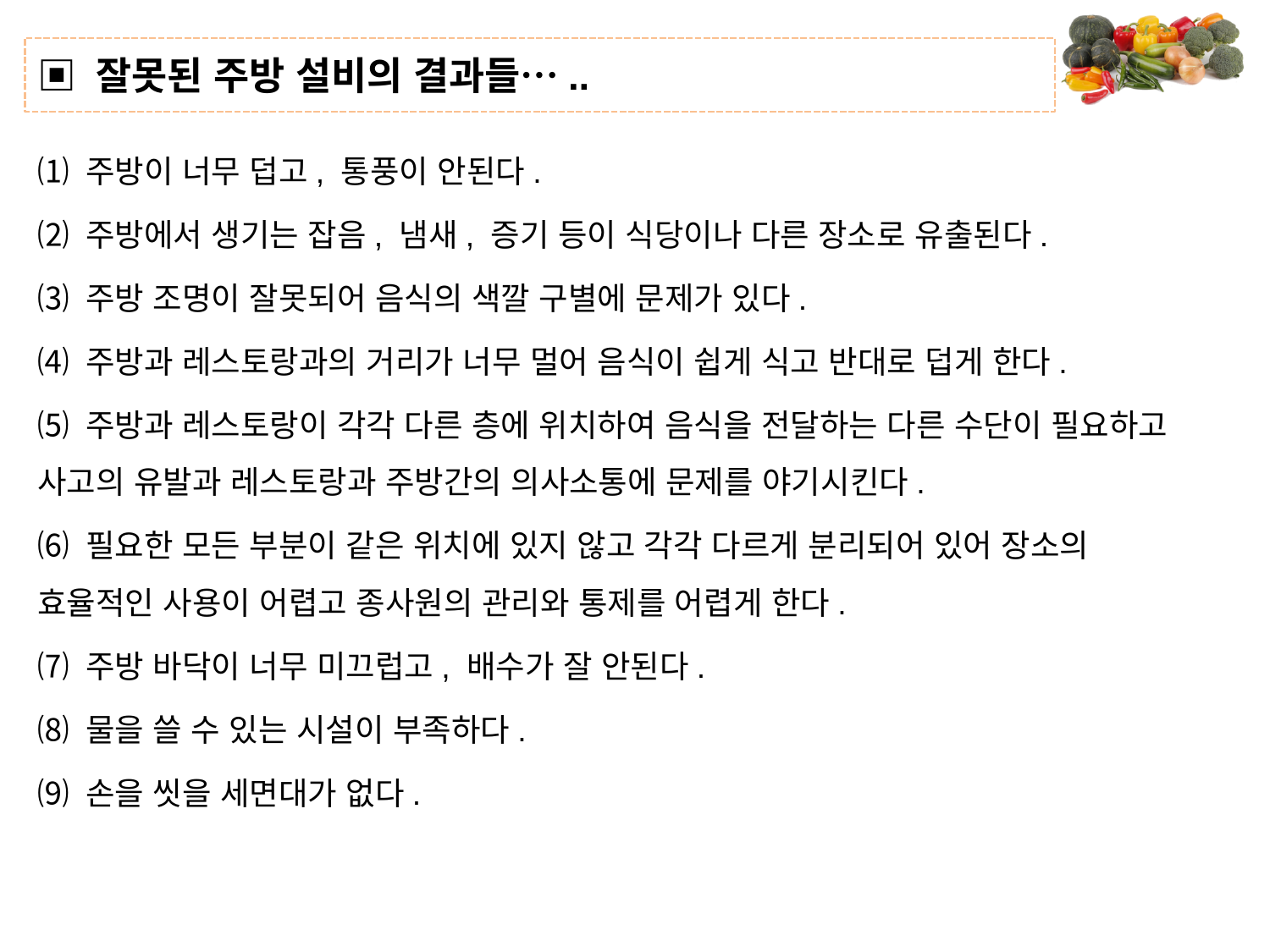

# ▣ 잘못된 주방 설비의 결과들…..
⑴ 주방이 너무 덥고, 통풍이 안된다.
⑵ 주방에서 생기는 잡음, 냄새, 증기 등이 식당이나 다른 장소로 유출된다.
⑶ 주방 조명이 잘못되어 음식의 색깔 구별에 문제가 있다.
⑷ 주방과 레스토랑과의 거리가 너무 멀어 음식이 쉽게 식고 반대로 덥게 한다.
⑸ 주방과 레스토랑이 각각 다른 층에 위치하여 음식을 전달하는 다른 수단이 필요하고 사고의 유발과 레스토랑과 주방간의 의사소통에 문제를 야기시킨다.
⑹ 필요한 모든 부분이 같은 위치에 있지 않고 각각 다르게 분리되어 있어 장소의 효율적인 사용이 어렵고 종사원의 관리와 통제를 어렵게 한다.
⑺ 주방 바닥이 너무 미끄럽고, 배수가 잘 안된다.
⑻ 물을 쓸 수 있는 시설이 부족하다.
⑼ 손을 씻을 세면대가 없다.